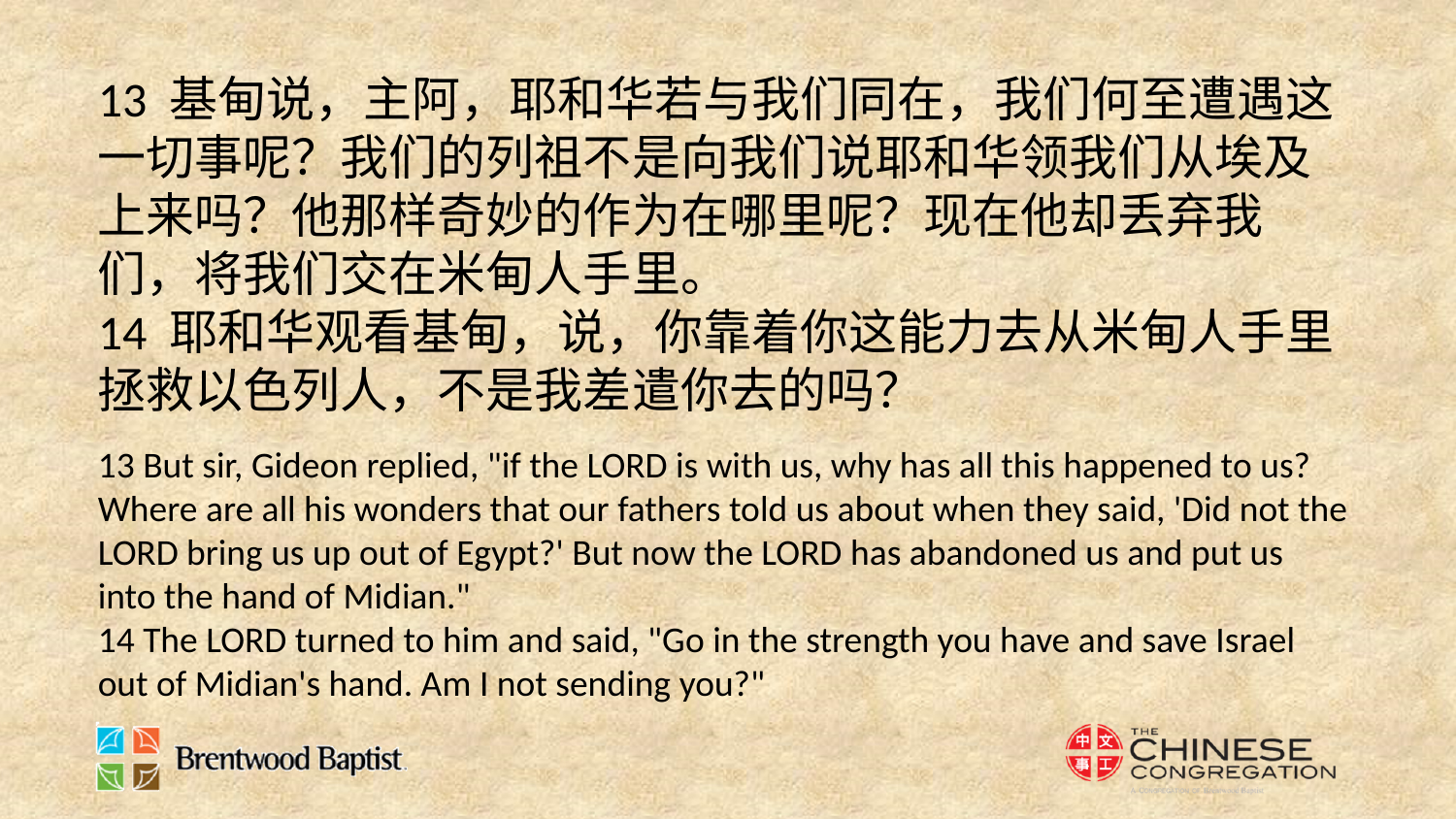

13 基甸说，主阿，耶和华若与我们同在，我们何至遭遇这一切事呢？我们的列祖不是向我们说耶和华领我们从埃及上来吗？他那样奇妙的作为在哪里呢？现在他却丢弃我们，将我们交在米甸人手里。
14 耶和华观看基甸，说，你靠着你这能力去从米甸人手里拯救以色列人，不是我差遣你去的吗？

13 But sir, Gideon replied, "if the LORD is with us, why has all this happened to us? Where are all his wonders that our fathers told us about when they said, 'Did not the LORD bring us up out of Egypt?' But now the LORD has abandoned us and put us into the hand of Midian."
14 The LORD turned to him and said, "Go in the strength you have and save Israel out of Midian's hand. Am I not sending you?"